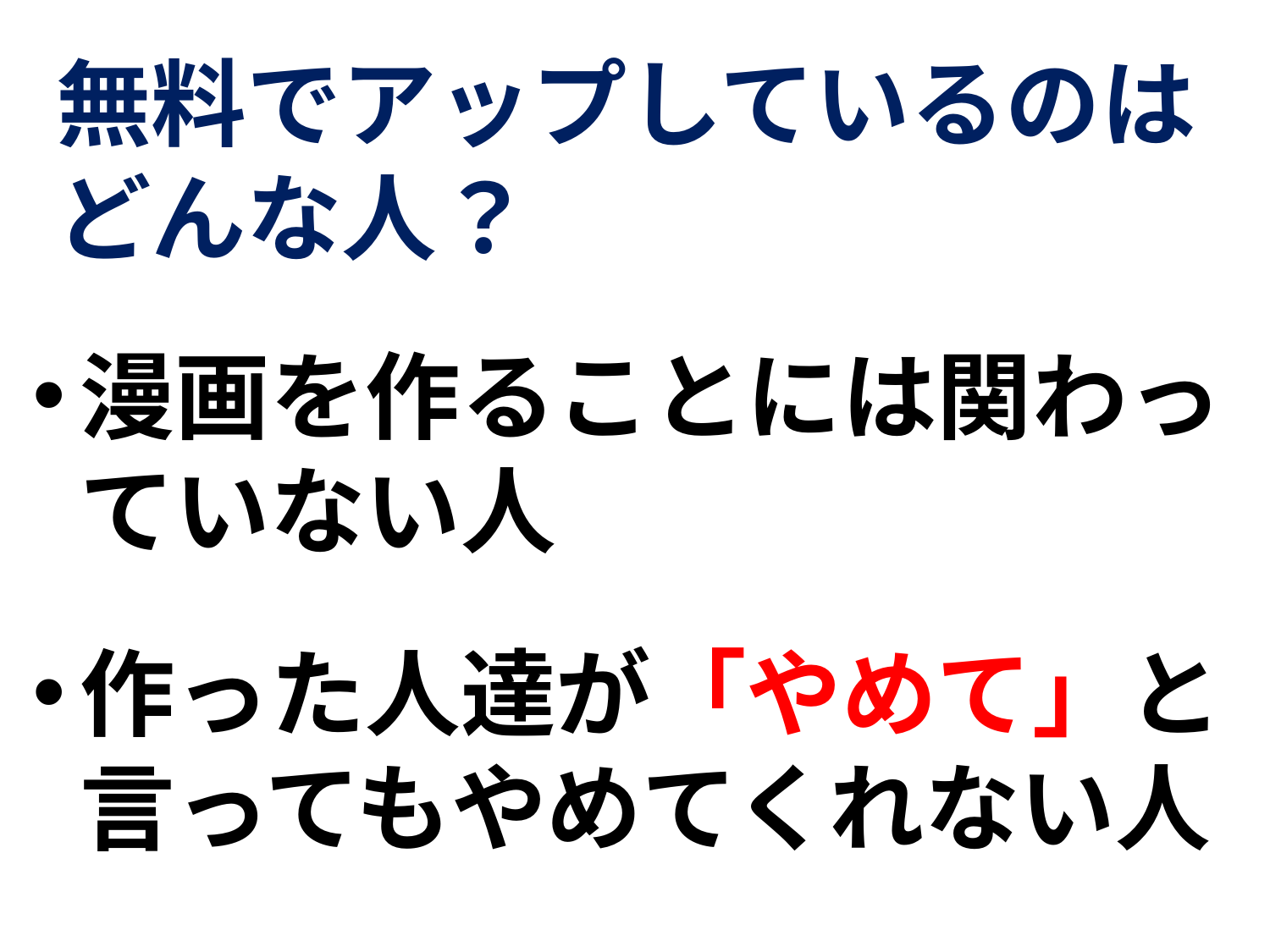

# 無料でアップしているのはどんな人？
漫画を作ることには関わっていない人

作った人達が「やめて」と言ってもやめてくれない人